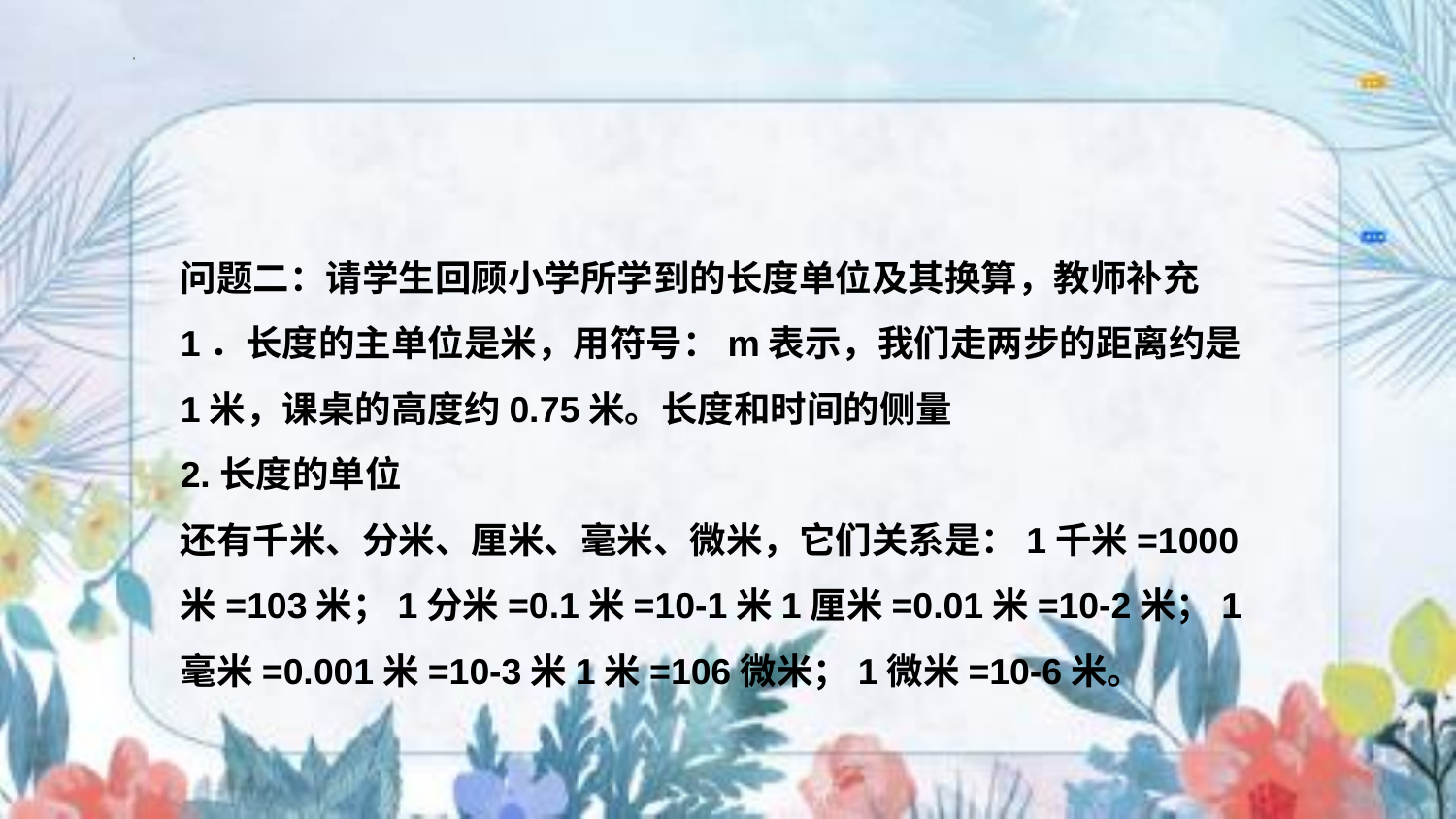

问题二：请学生回顾小学所学到的长度单位及其换算，教师补充1．长度的主单位是米，用符号：m表示，我们走两步的距离约是1米，课桌的高度约0.75米。长度和时间的侧量
2.长度的单位
还有千米、分米、厘米、毫米、微米，它们关系是：1千米=1000米=103米；1分米=0.1米=10-1米1厘米=0.01米=10-2米；1毫米=0.001米=10-3米1米=106微米；1微米=10-6米。